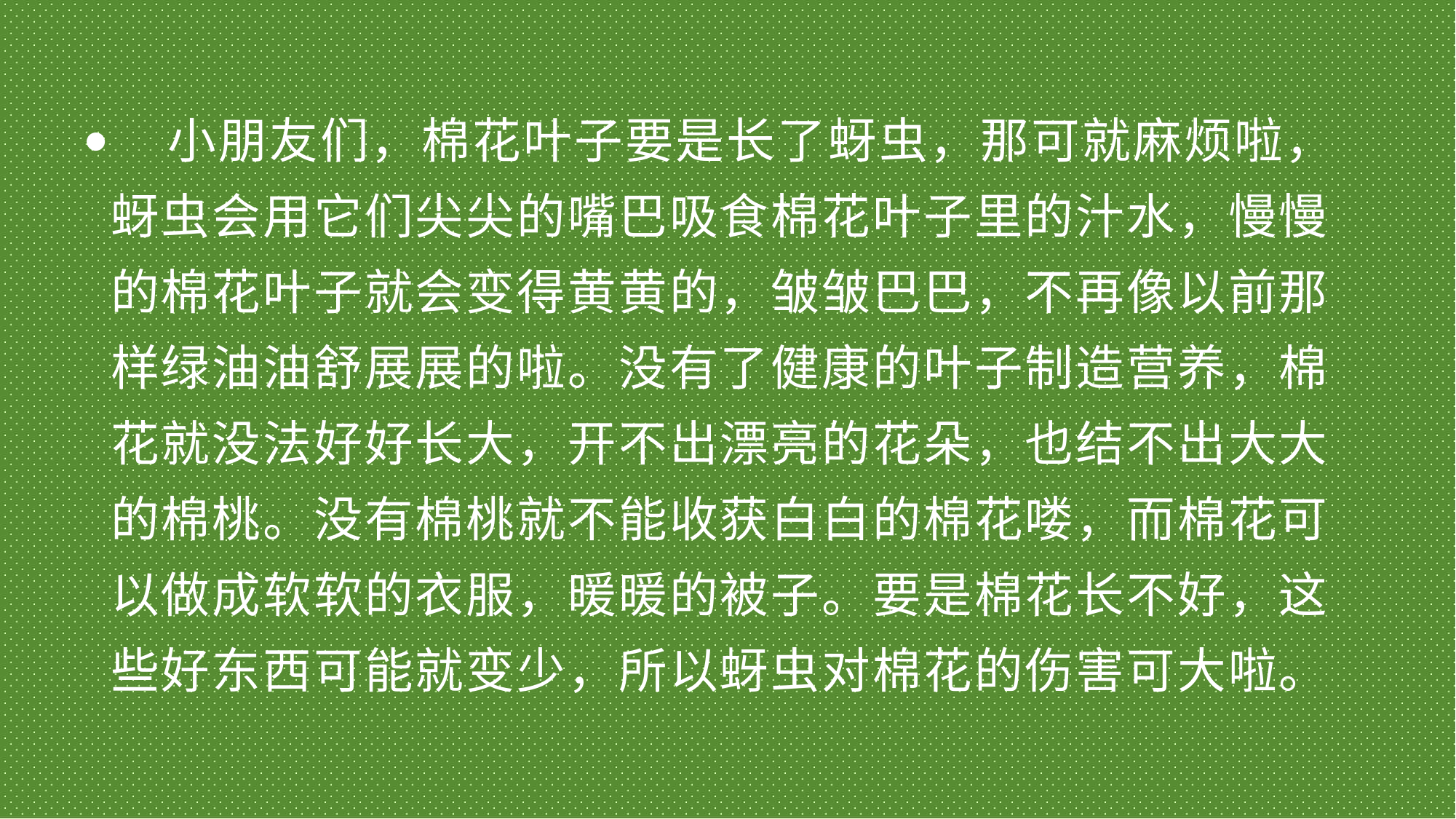

小朋友们，棉花叶子要是长了蚜虫，那可就麻烦啦，蚜虫会用它们尖尖的嘴巴吸食棉花叶子里的汁水，慢慢的棉花叶子就会变得黄黄的，皱皱巴巴，不再像以前那样绿油油舒展展的啦。没有了健康的叶子制造营养，棉花就没法好好长大，开不出漂亮的花朵，也结不出大大的棉桃。没有棉桃就不能收获白白的棉花喽，而棉花可以做成软软的衣服，暖暖的被子。要是棉花长不好，这些好东西可能就变少，所以蚜虫对棉花的伤害可大啦。